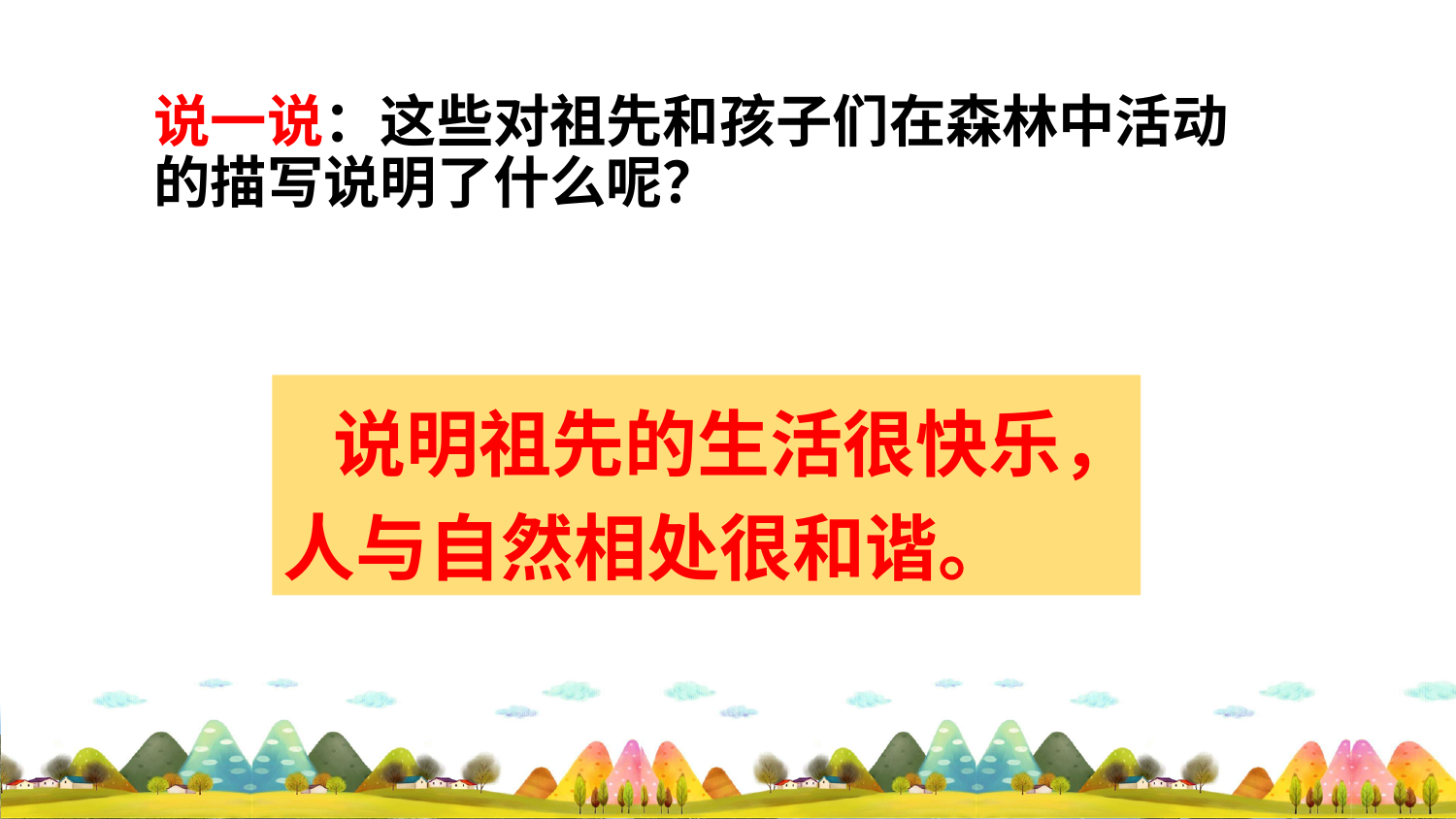

说一说：这些对祖先和孩子们在森林中活动的描写说明了什么呢？
  说明祖先的生活很快乐，人与自然相处很和谐。